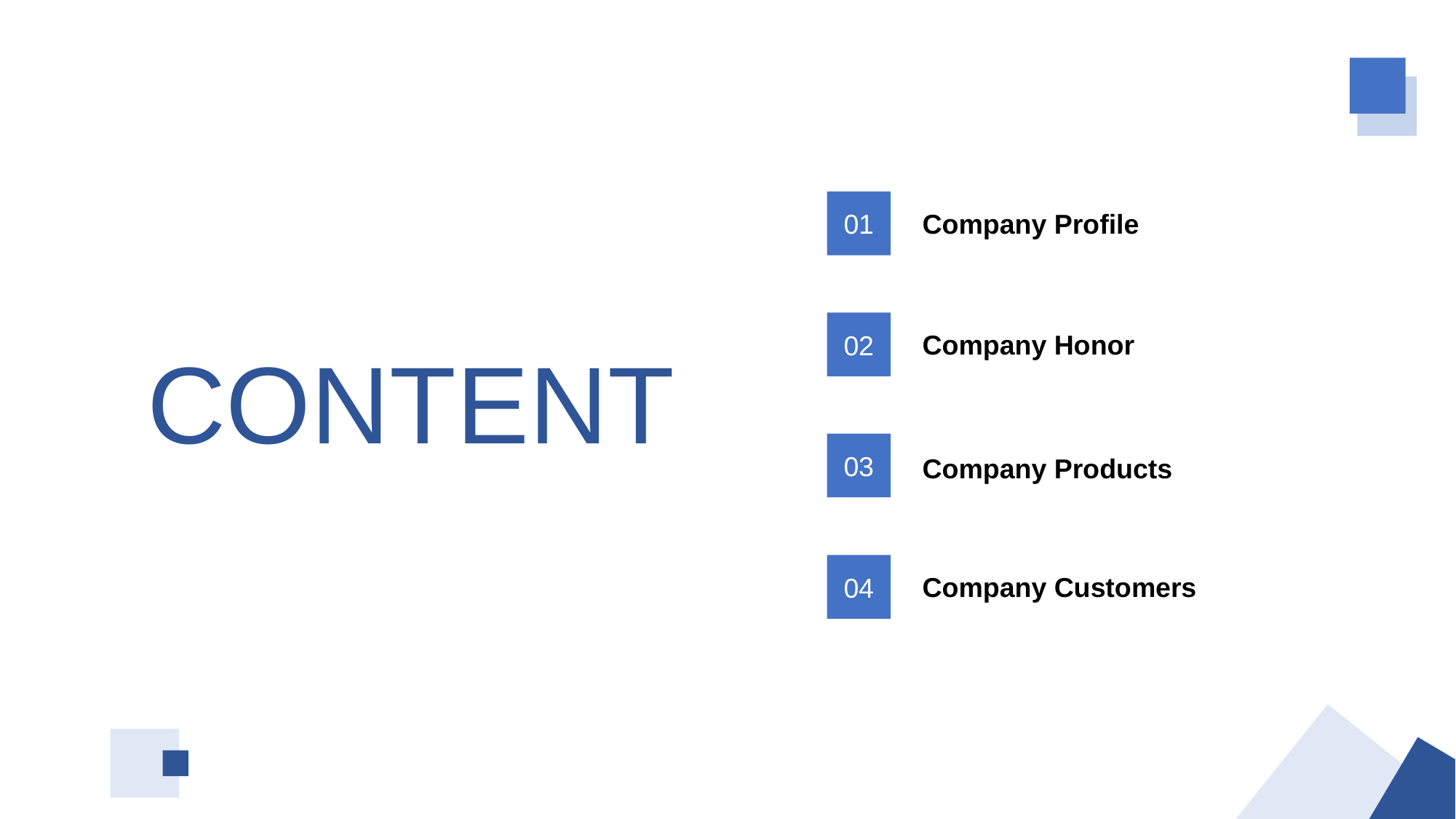

https://www.ypppt.com/
01
Company Profile
02
Company Honor
CONTENT
03
目录
Company Products
04
Company Customers